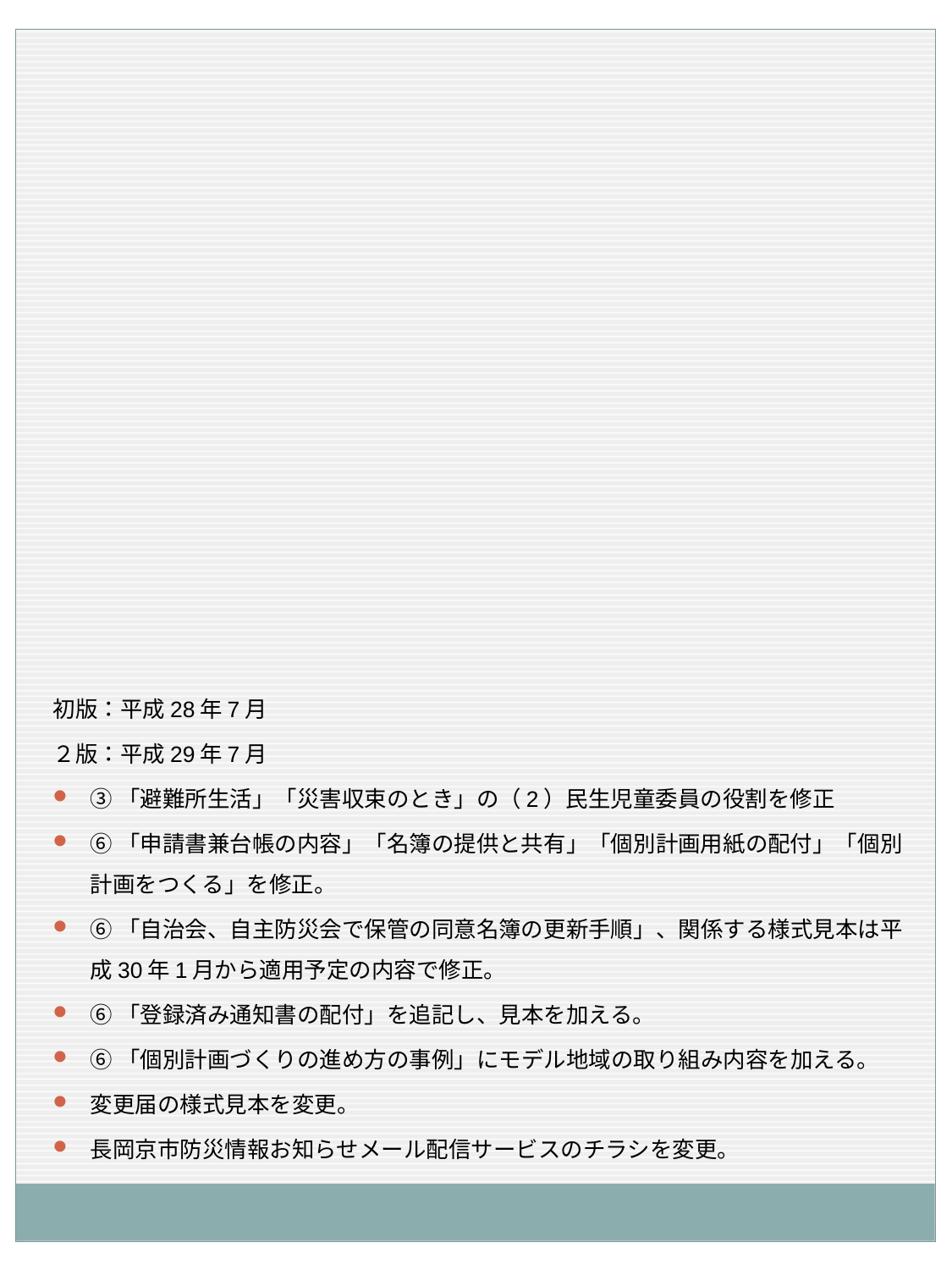

初版：平成28年7月
２版：平成29年7月
③「避難所生活」「災害収束のとき」の（2）民生児童委員の役割を修正
⑥「申請書兼台帳の内容」「名簿の提供と共有」「個別計画用紙の配付」「個別計画をつくる」を修正。
⑥「自治会、自主防災会で保管の同意名簿の更新手順」、関係する様式見本は平成30年1月から適用予定の内容で修正。
⑥「登録済み通知書の配付」を追記し、見本を加える。
⑥「個別計画づくりの進め方の事例」にモデル地域の取り組み内容を加える。
変更届の様式見本を変更。
長岡京市防災情報お知らせメール配信サービスのチラシを変更。